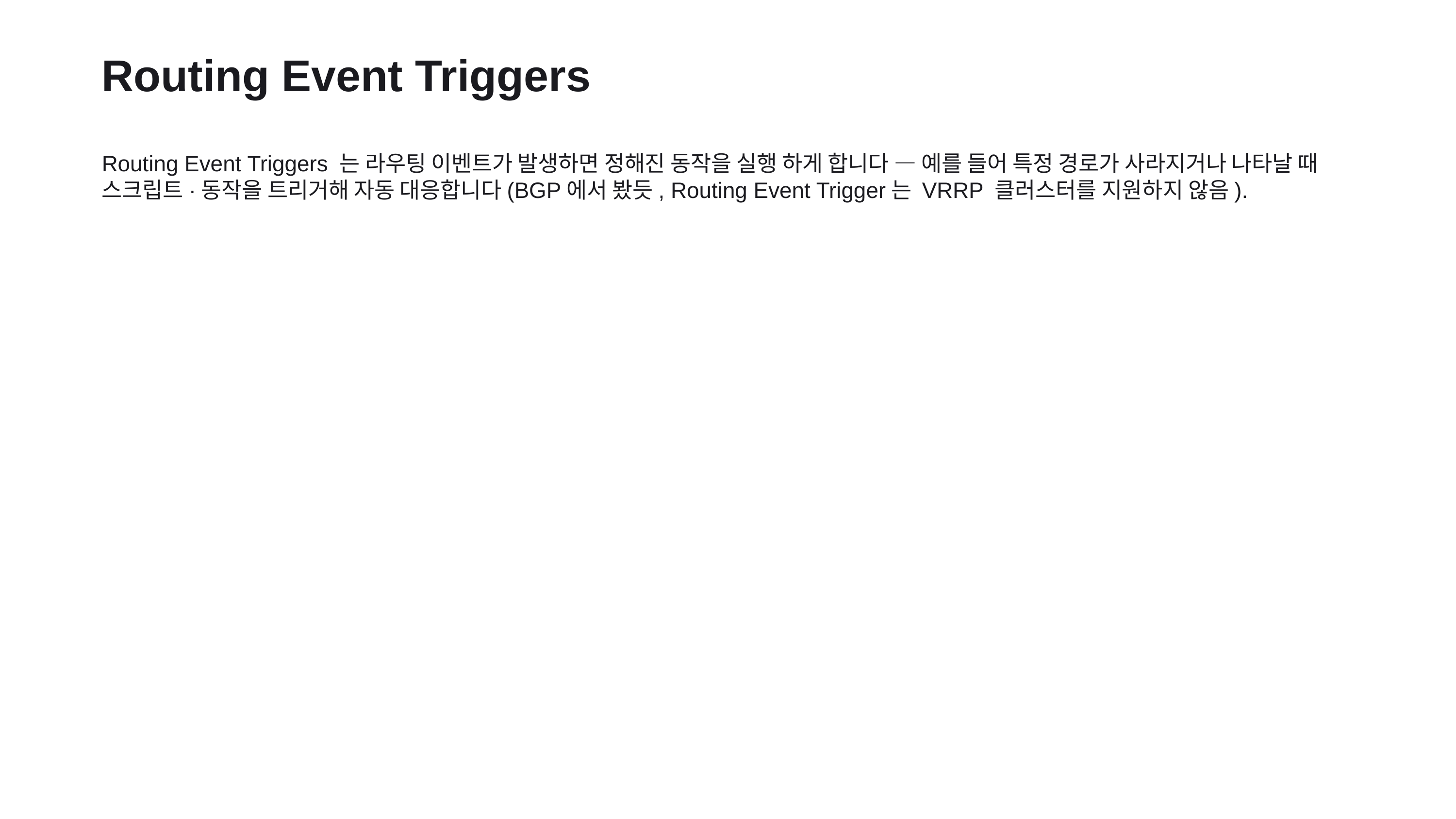

Routing Event Triggers
Routing Event Triggers 는 라우팅 이벤트가 발생하면 정해진 동작을 실행 하게 합니다 — 예를 들어 특정 경로가 사라지거나 나타날 때 스크립트·동작을 트리거해 자동 대응합니다(BGP에서 봤듯, Routing Event Trigger는 VRRP 클러스터를 지원하지 않음).